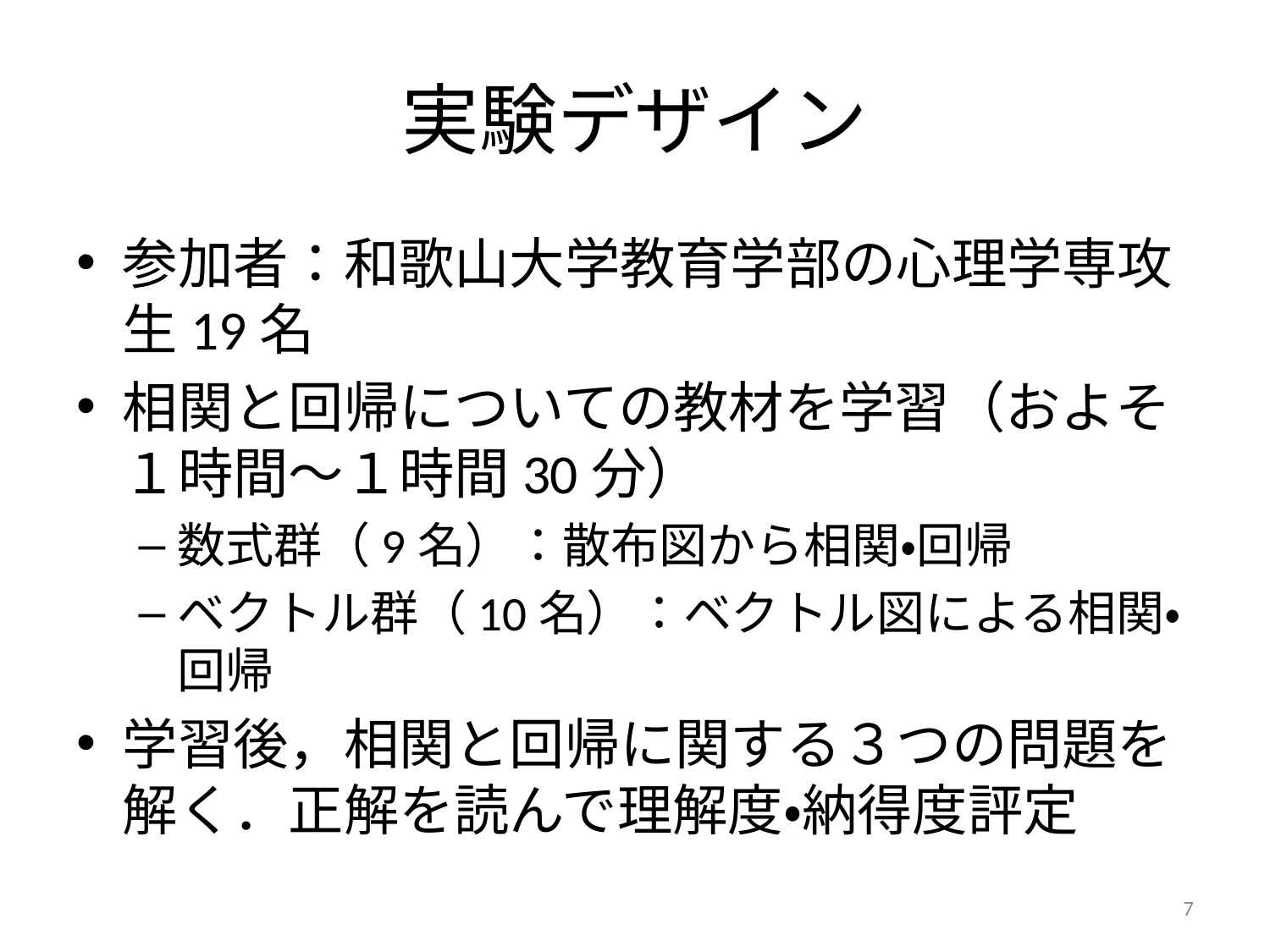

# 実験デザイン
参加者：和歌山大学教育学部の心理学専攻生19名
相関と回帰についての教材を学習（およそ１時間～１時間30分）
数式群（9名）：散布図から相関・回帰
ベクトル群（10名）：ベクトル図による相関・回帰
学習後，相関と回帰に関する３つの問題を解く．正解を読んで理解度・納得度評定
7